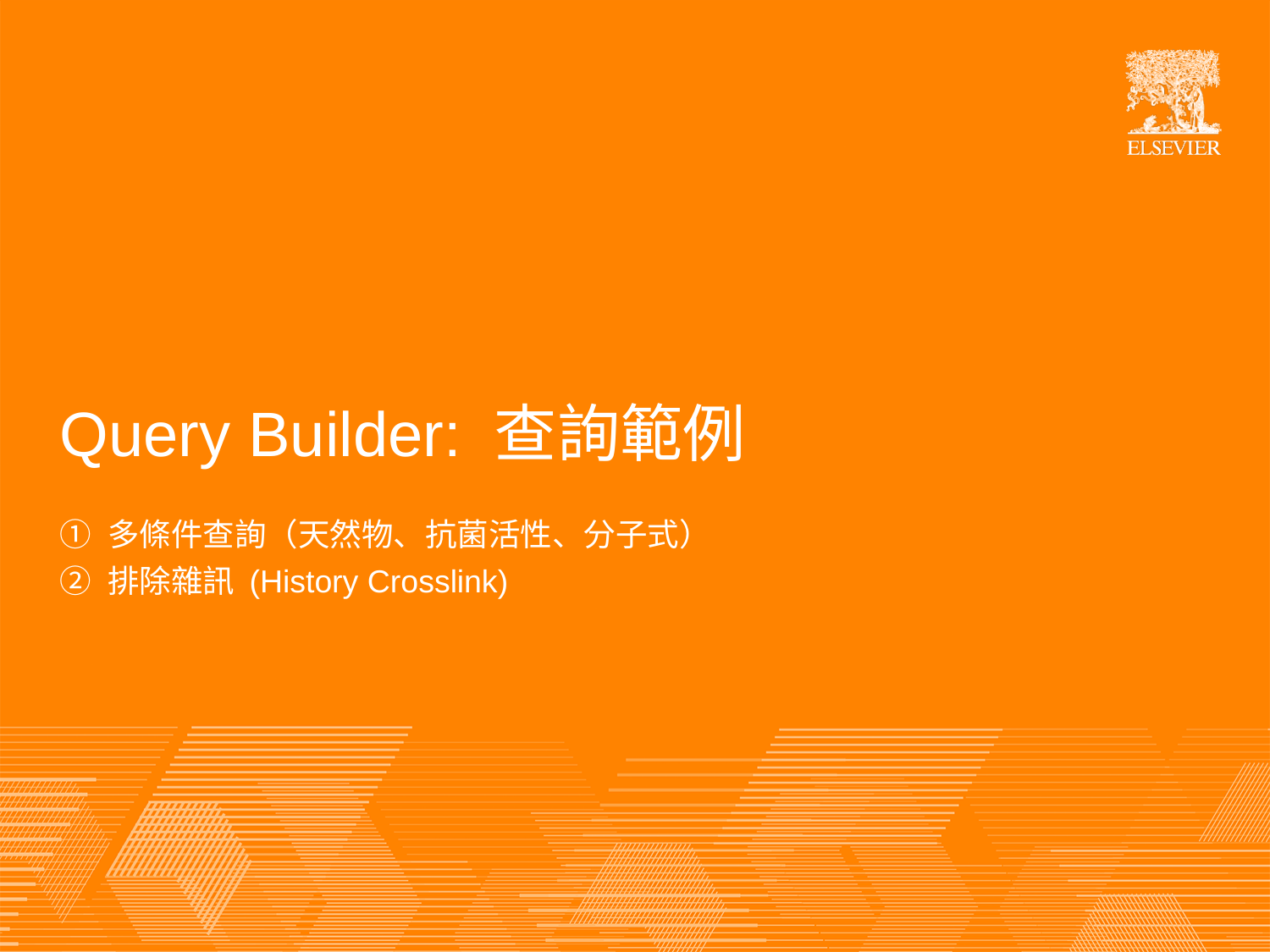

Query Builder: 查詢範例

多條件查詢（天然物、抗菌活性、分子式）
排除雜訊 (History Crosslink)